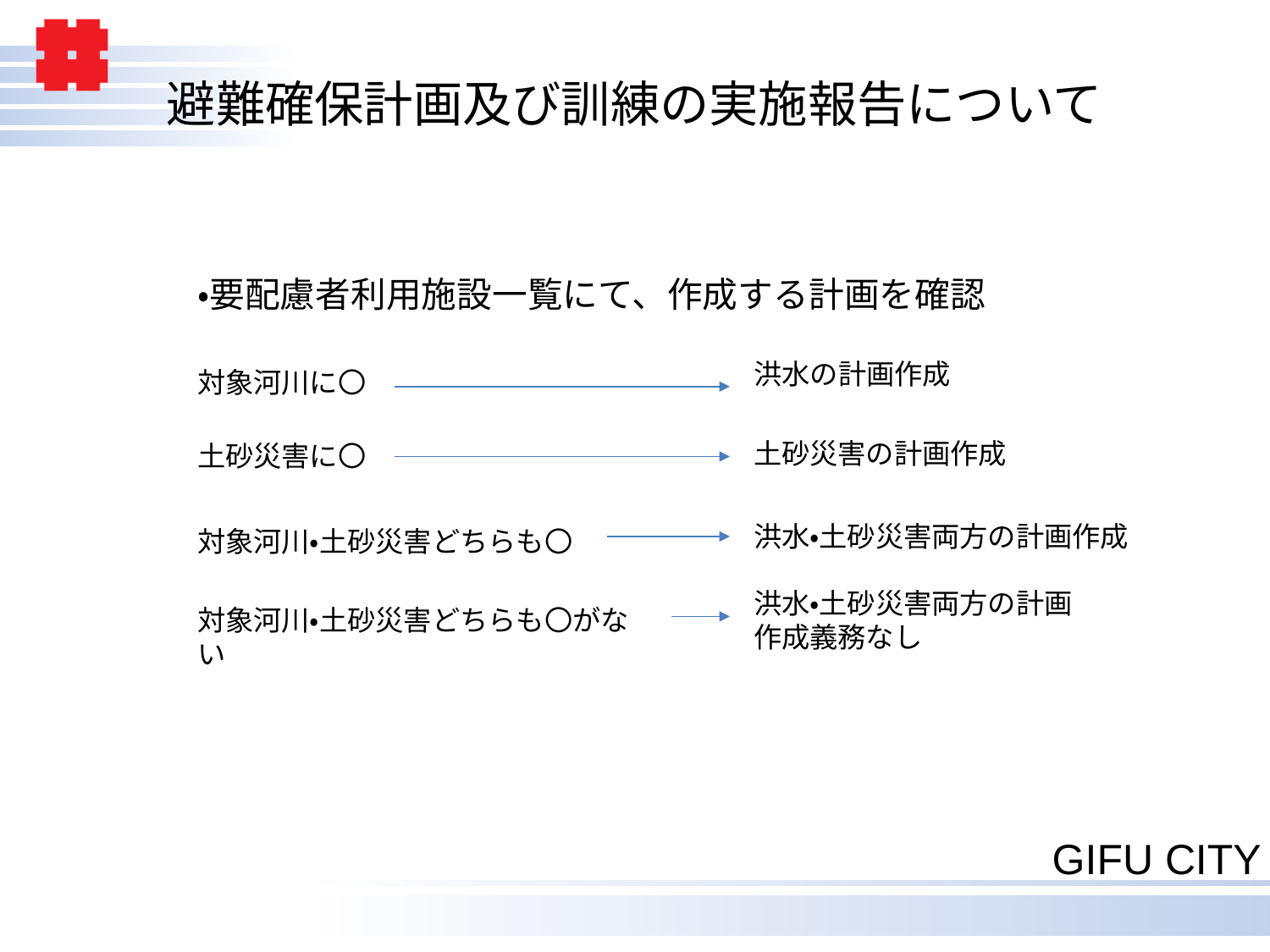

# 避難確保計画及び訓練の実施報告について
・要配慮者利用施設一覧にて、作成する計画を確認
洪水の計画作成
土砂災害の計画作成
洪水・土砂災害両方の計画作成
洪水・土砂災害両方の計画
作成義務なし
対象河川に〇
土砂災害に〇
対象河川・土砂災害どちらも〇
対象河川・土砂災害どちらも〇がない